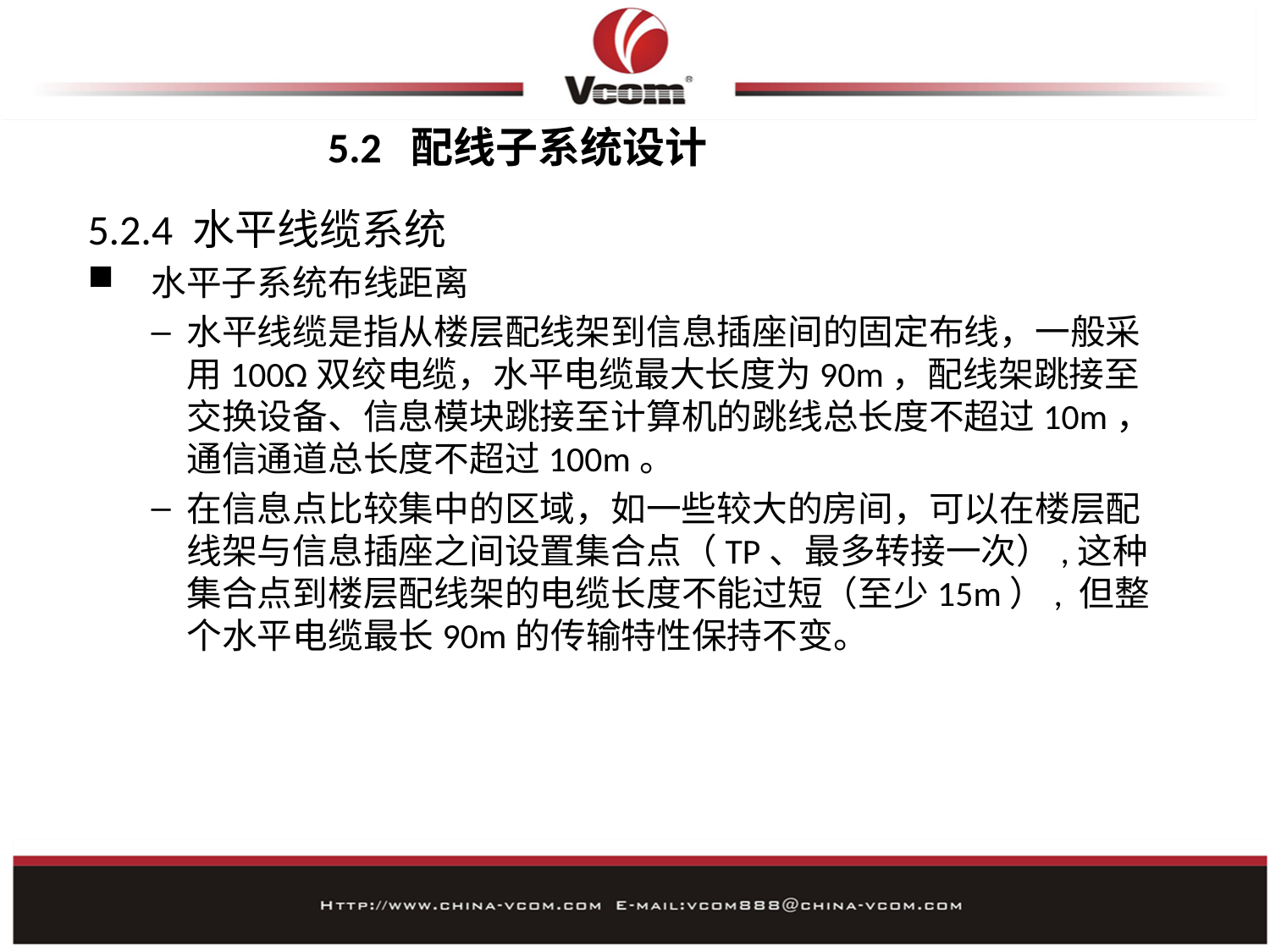

# 5.2  配线子系统设计
5.2.4 水平线缆系统
水平子系统布线距离
水平线缆是指从楼层配线架到信息插座间的固定布线，一般采用100Ω双绞电缆，水平电缆最大长度为90m，配线架跳接至交换设备、信息模块跳接至计算机的跳线总长度不超过10m，通信通道总长度不超过100m。
在信息点比较集中的区域，如一些较大的房间，可以在楼层配线架与信息插座之间设置集合点（TP、最多转接一次）,这种集合点到楼层配线架的电缆长度不能过短（至少15m）, 但整个水平电缆最长90m的传输特性保持不变。